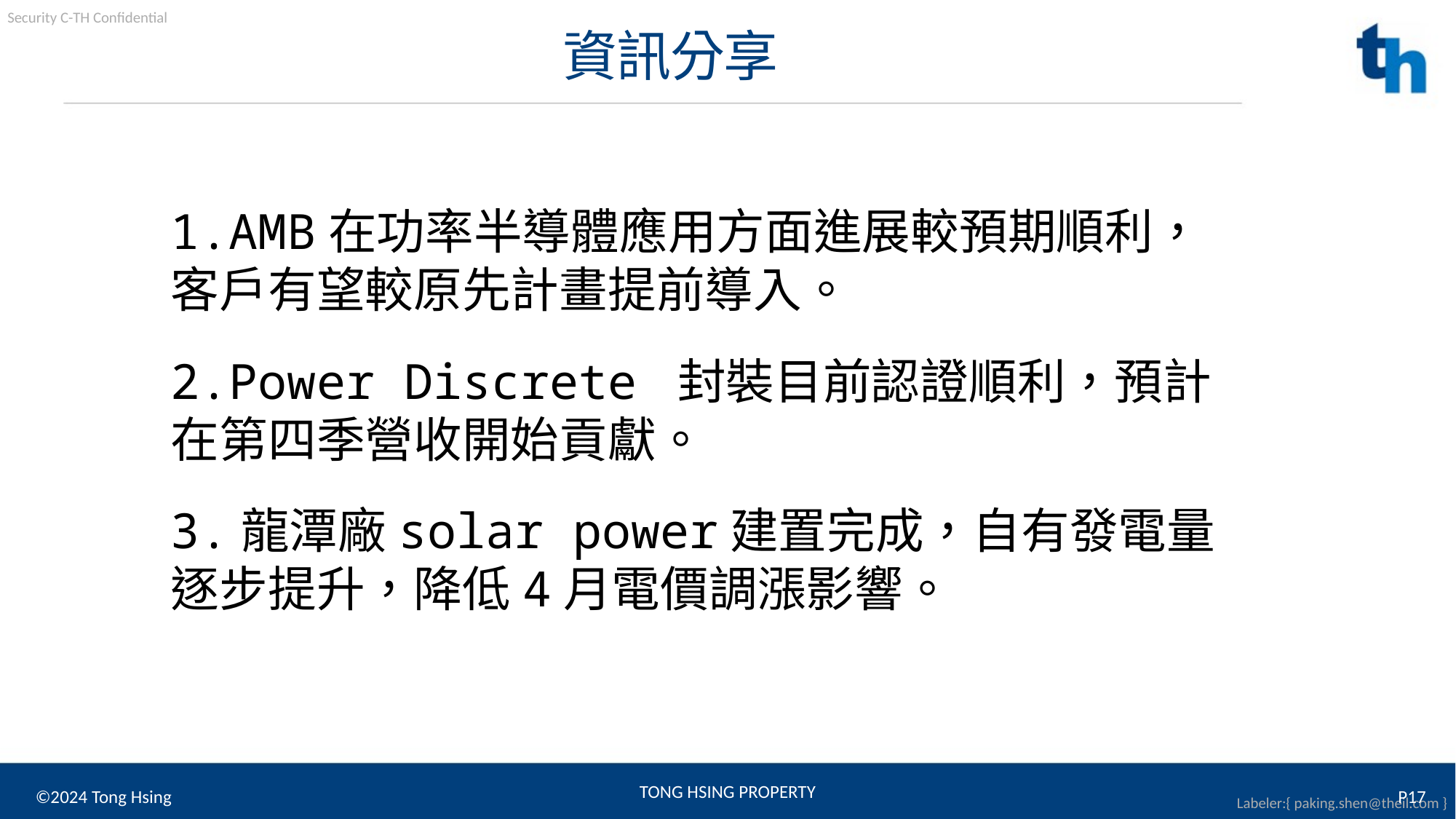

資訊分享
1.AMB在功率半導體應用方面進展較預期順利，客戶有望較原先計畫提前導入。
2.Power Discrete 封裝目前認證順利，預計在第四季營收開始貢獻。
3.龍潭廠solar power建置完成，自有發電量逐步提升，降低4月電價調漲影響。
©2024 Tong Hsing
P17
TONG HSING PROPERTY